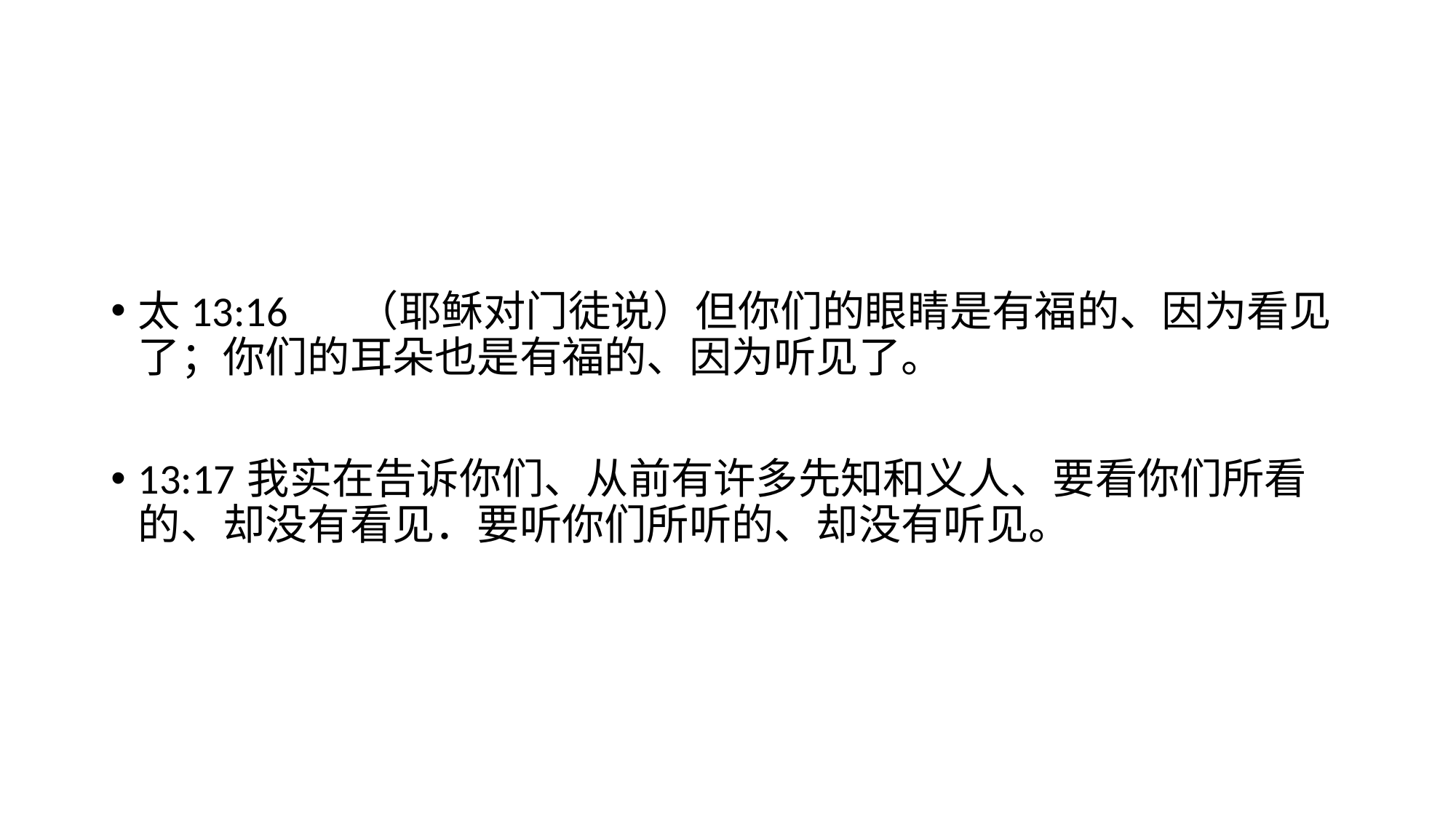

#

太13:16	（耶稣对门徒说）但你们的眼睛是有福的、因为看见了；你们的耳朵也是有福的、因为听见了。

13:17	我实在告诉你们、从前有许多先知和义人、要看你们所看的、却没有看见．要听你们所听的、却没有听见。